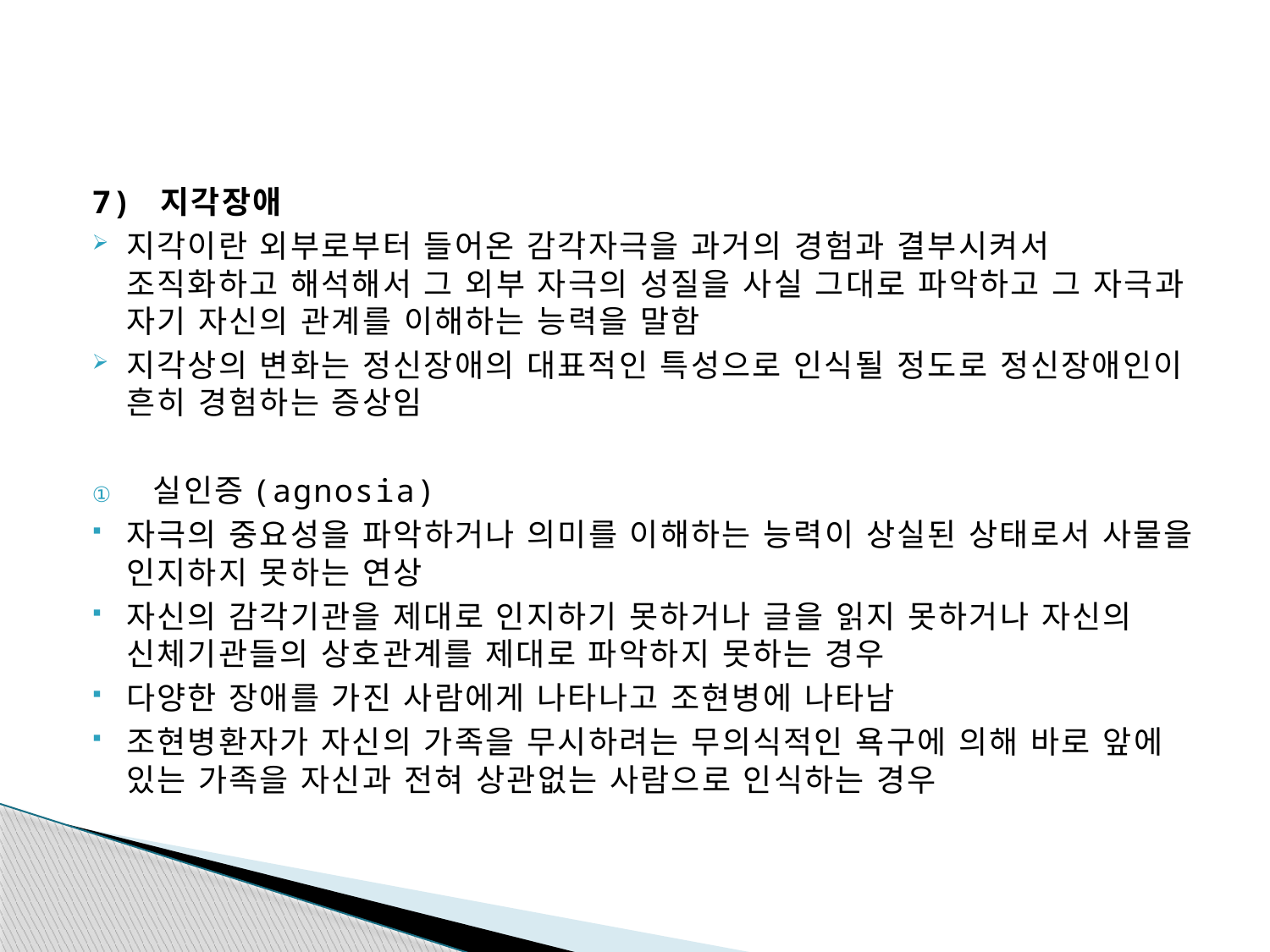

#
7) 지각장애
지각이란 외부로부터 들어온 감각자극을 과거의 경험과 결부시켜서 조직화하고 해석해서 그 외부 자극의 성질을 사실 그대로 파악하고 그 자극과 자기 자신의 관계를 이해하는 능력을 말함
지각상의 변화는 정신장애의 대표적인 특성으로 인식될 정도로 정신장애인이 흔히 경험하는 증상임

실인증(agnosia)
자극의 중요성을 파악하거나 의미를 이해하는 능력이 상실된 상태로서 사물을 인지하지 못하는 연상
자신의 감각기관을 제대로 인지하기 못하거나 글을 읽지 못하거나 자신의 신체기관들의 상호관계를 제대로 파악하지 못하는 경우
다양한 장애를 가진 사람에게 나타나고 조현병에 나타남
조현병환자가 자신의 가족을 무시하려는 무의식적인 욕구에 의해 바로 앞에 있는 가족을 자신과 전혀 상관없는 사람으로 인식하는 경우